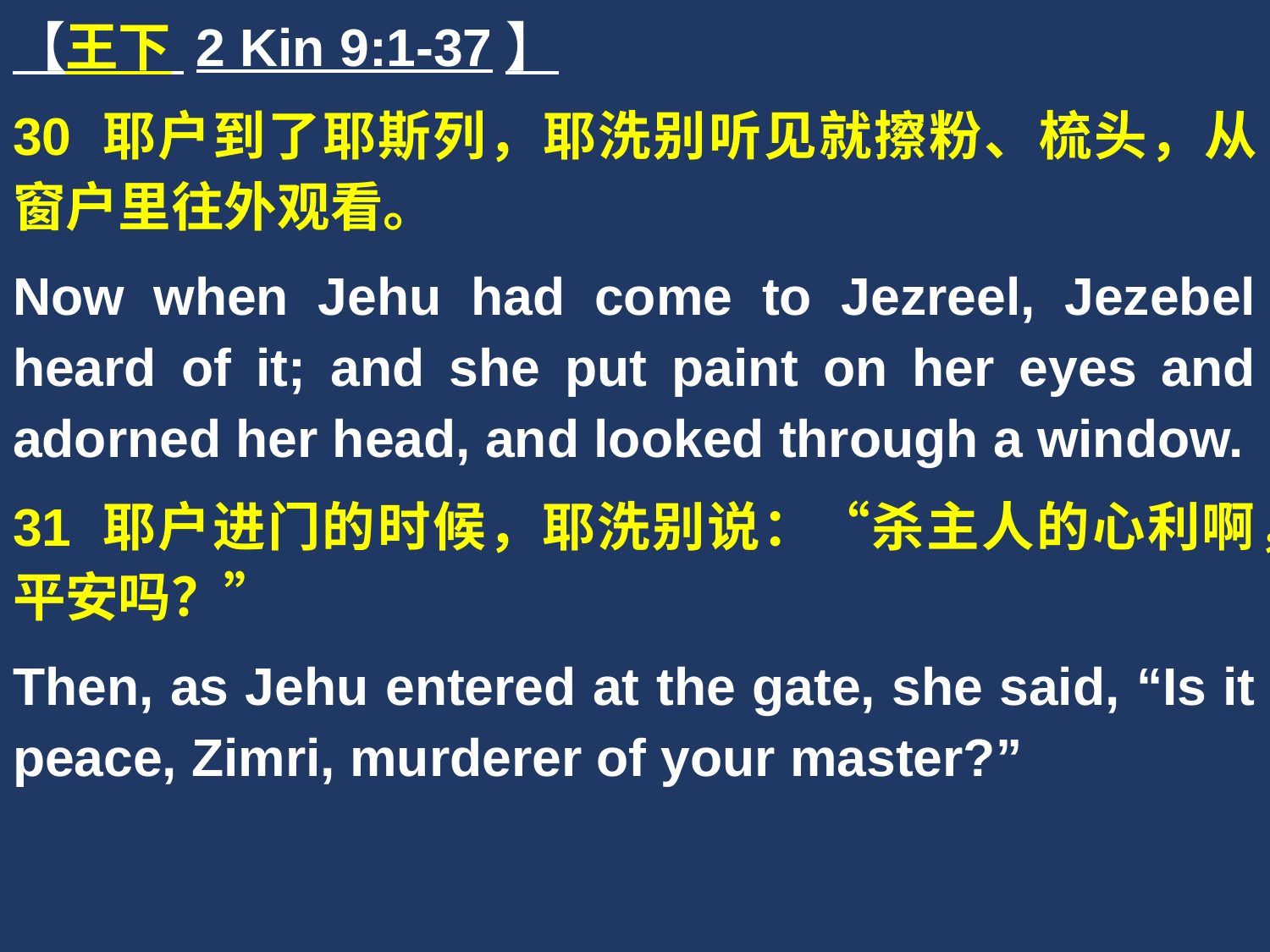

【王下 2 Kin 9:1-37】
30 耶户到了耶斯列，耶洗别听见就擦粉、梳头，从窗户里往外观看。
Now when Jehu had come to Jezreel, Jezebel heard of it; and she put paint on her eyes and adorned her head, and looked through a window.
31 耶户进门的时候，耶洗别说：“杀主人的心利啊，平安吗？”
Then, as Jehu entered at the gate, she said, “Is it peace, Zimri, murderer of your master?”